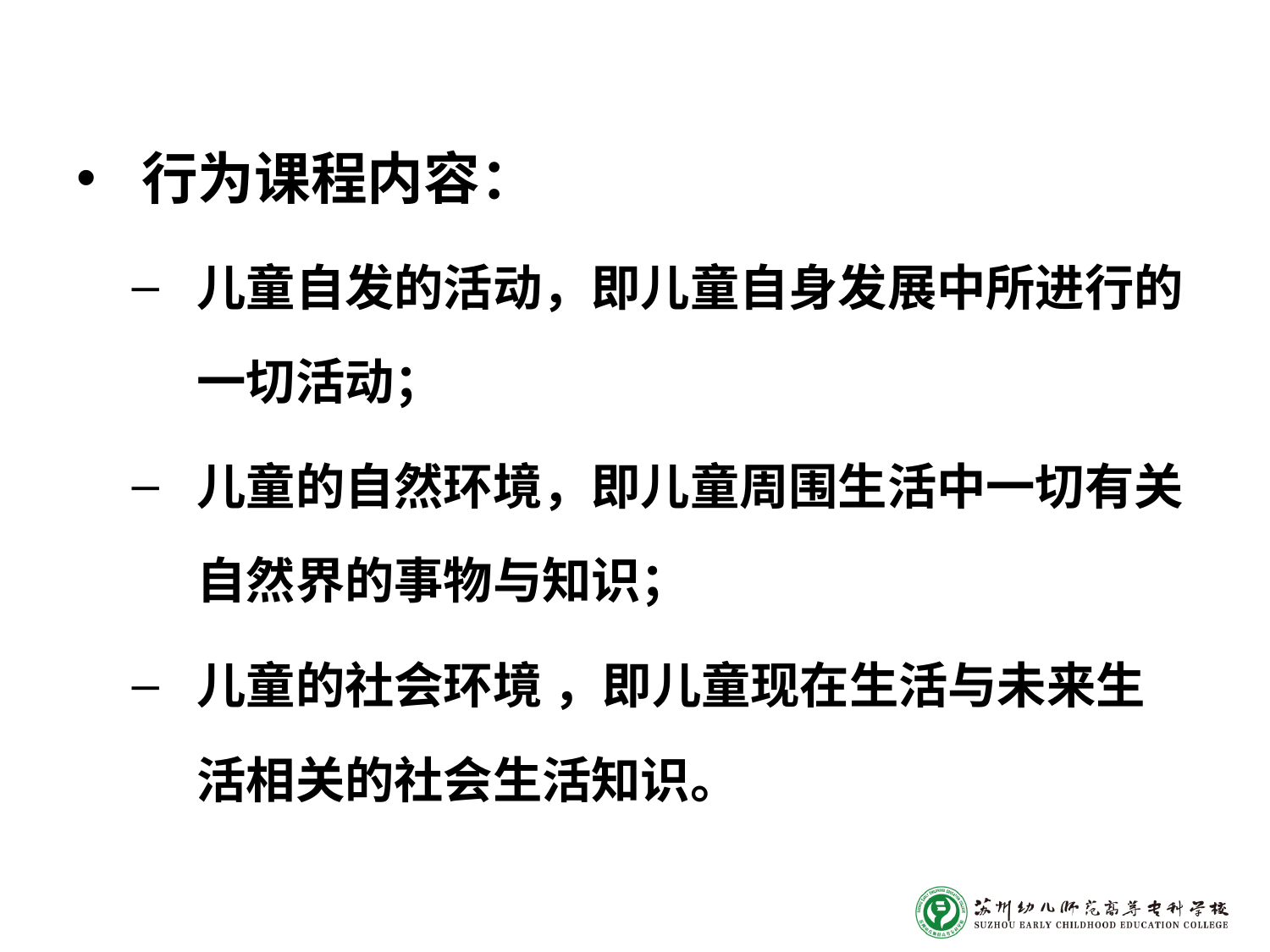

行为课程内容：
儿童自发的活动，即儿童自身发展中所进行的一切活动；
儿童的自然环境，即儿童周围生活中一切有关自然界的事物与知识；
儿童的社会环境 ，即儿童现在生活与未来生活相关的社会生活知识。